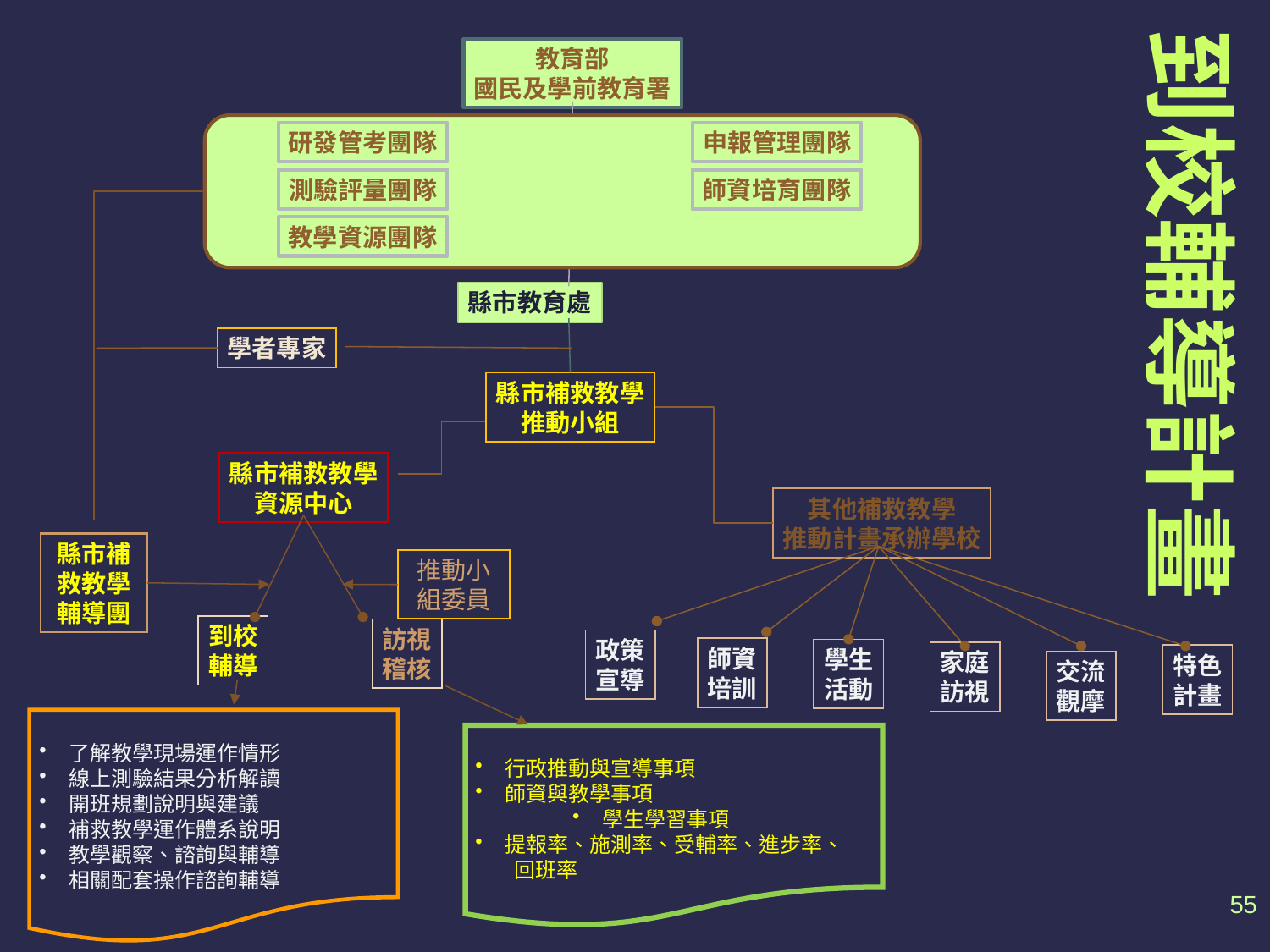

到校輔導計畫

教育部
國民及學前教育署

研發管考團隊
申報管理團隊
測驗評量團隊
師資培育團隊
教學資源團隊
縣市教育處
學者專家
縣市補救教學
推動小組
縣市補救教學
資源中心
其他補救教學
推動計畫承辦學校
縣市補救教學輔導團
推動小組委員
到校
輔導
訪視
稽核
政策
宣導
師資
培訓
學生
活動
家庭
訪視
特色
計畫
交流
觀摩

了解教學現場運作情形
線上測驗結果分析解讀
開班規劃說明與建議
補救教學運作體系說明
教學觀察、諮詢與輔導
相關配套操作諮詢輔導

行政推動與宣導事項
師資與教學事項
學生學習事項
提報率、施測率、受輔率、進步率、
  回班率
55